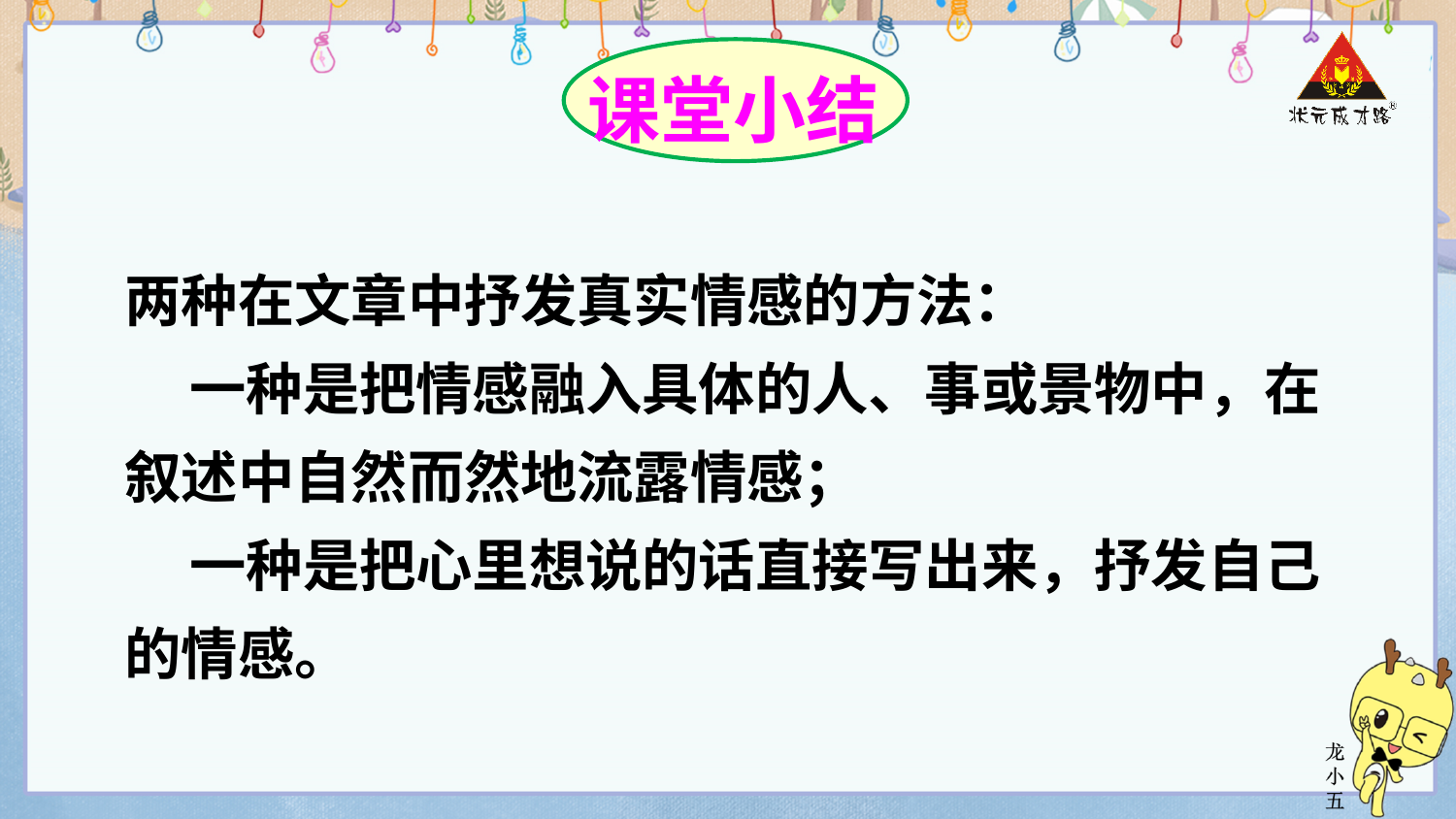

课堂小结

两种在文章中抒发真实情感的方法：
    一种是把情感融入具体的人、事或景物中，在叙述中自然而然地流露情感；
    一种是把心里想说的话直接写出来，抒发自己的情感。